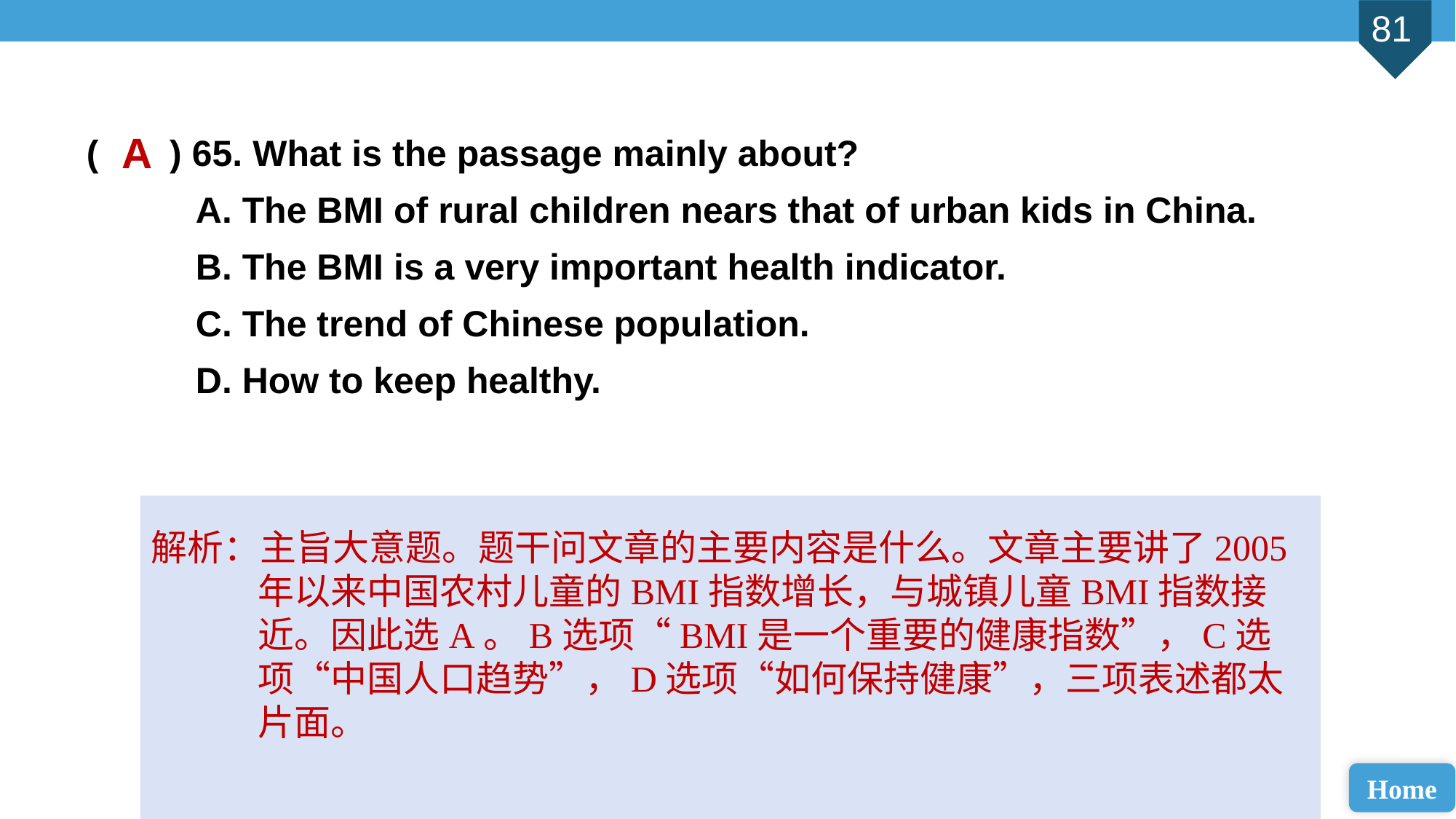

(       ) 65. What is the passage mainly about?
A. The BMI of rural children nears that of urban kids in China.
B. The BMI is a very important health indicator.
C. The trend of Chinese population.
D. How to keep healthy.
A

解析：主旨大意题。题干问文章的主要内容是什么。文章主要讲了2005年以来中国农村儿童的BMI指数增长，与城镇儿童BMI指数接近。因此选A。B选项“BMI是一个重要的健康指数”，C选项“中国人口趋势”，D选项“如何保持健康”，三项表述都太片面。